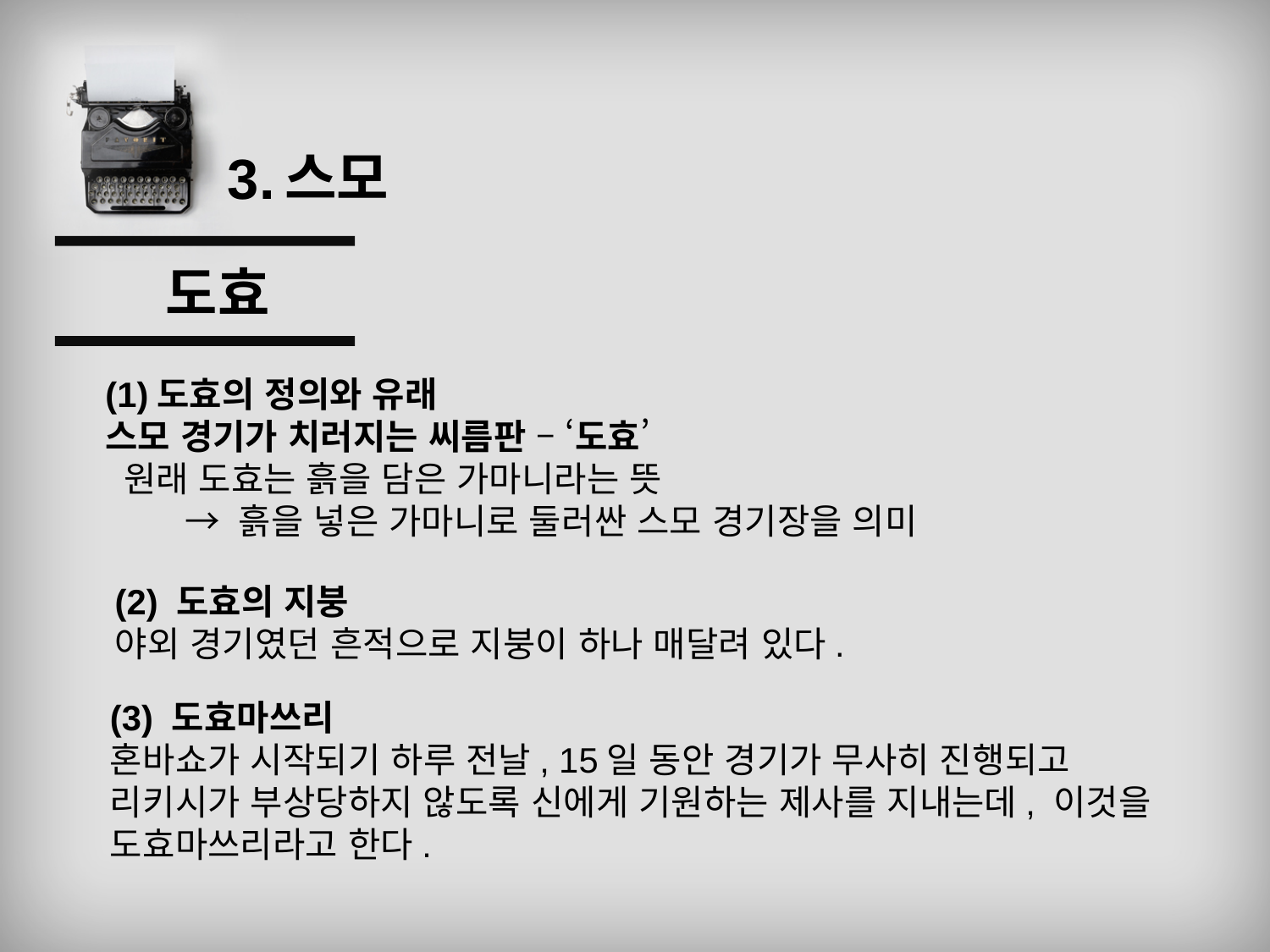

3.스모

도효

(1)도효의 정의와 유래
스모 경기가 치러지는 씨름판 – ‘도효’
 원래 도효는 흙을 담은 가마니라는 뜻
        → 흙을 넣은 가마니로 둘러싼 스모 경기장을 의미
(2) 도효의 지붕
야외 경기였던 흔적으로 지붕이 하나 매달려 있다.
(3) 도효마쓰리
혼바쇼가 시작되기 하루 전날, 15일 동안 경기가 무사히 진행되고 리키시가 부상당하지 않도록 신에게 기원하는 제사를 지내는데, 이것을 도효마쓰리라고 한다.